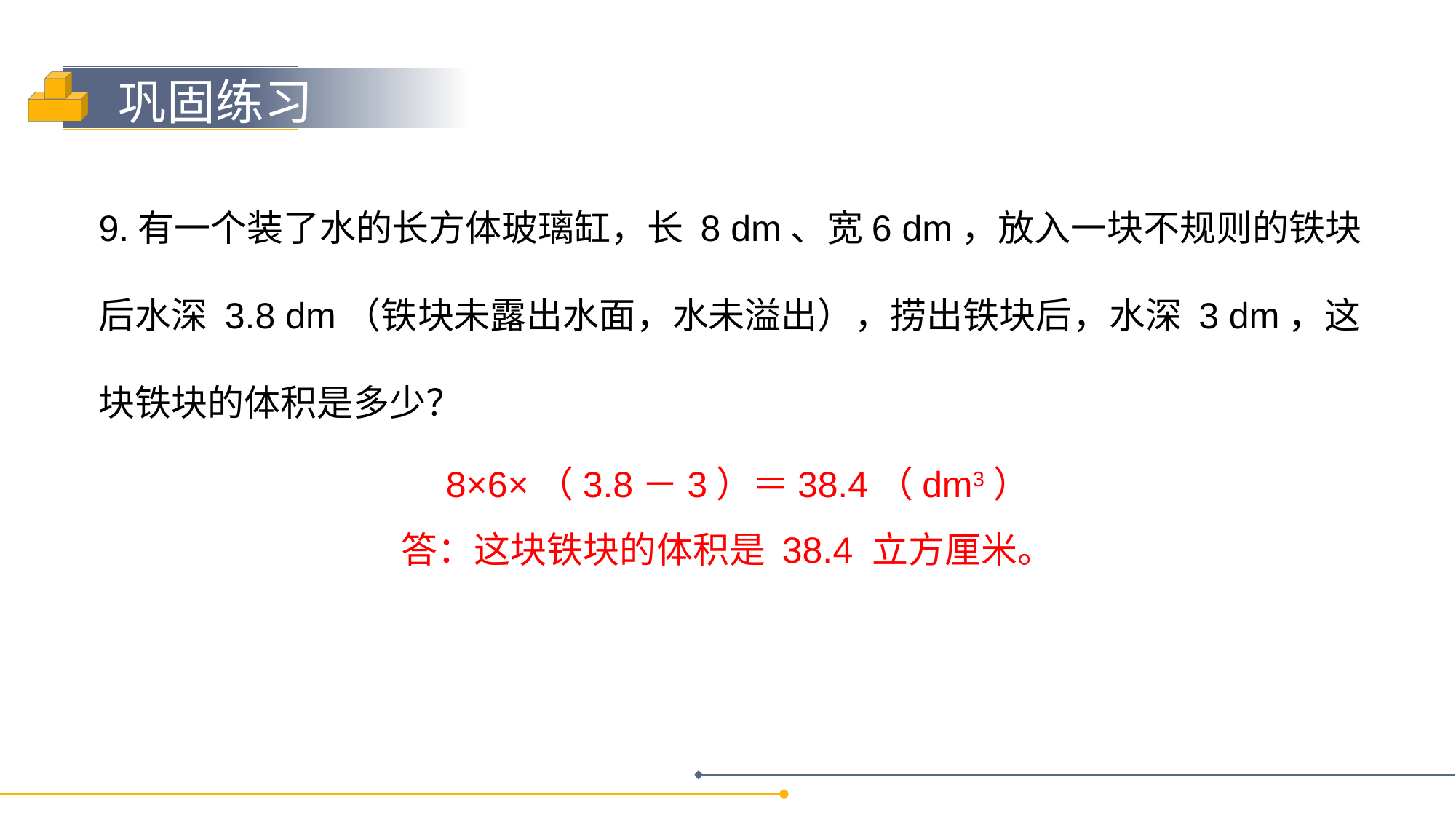

9.有一个装了水的长方体玻璃缸，长 8 dm、宽6 dm，放入一块不规则的铁块后水深 3.8 dm（铁块未露出水面，水未溢出），捞出铁块后，水深 3 dm，这块铁块的体积是多少？
  8×6×（3.8－3）＝38.4（dm3）
答：这块铁块的体积是 38.4 立方厘米。